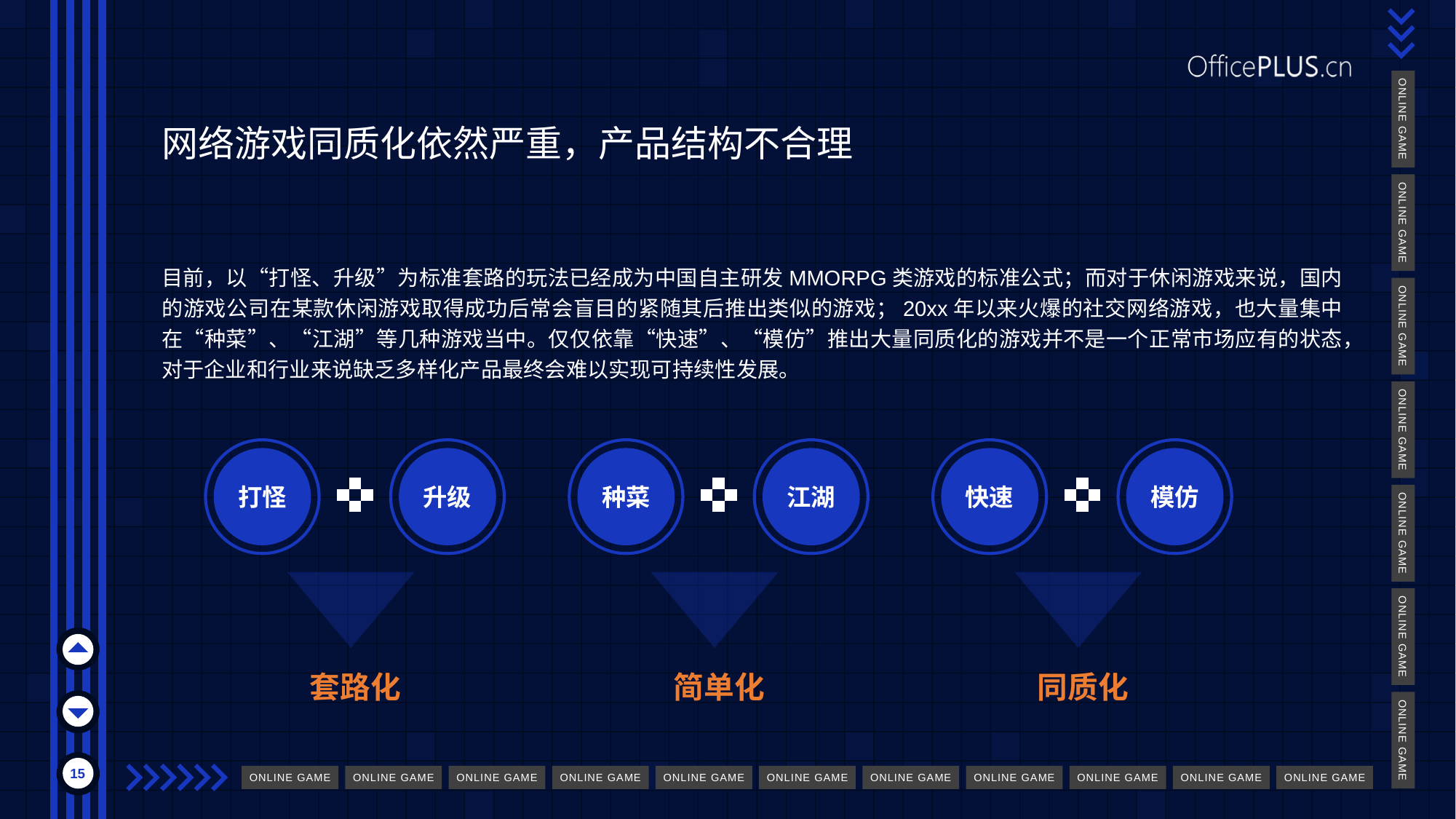

# 网络游戏同质化依然严重，产品结构不合理
目前，以“打怪、升级”为标准套路的玩法已经成为中国自主研发MMORPG类游戏的标准公式；而对于休闲游戏来说，国内的游戏公司在某款休闲游戏取得成功后常会盲目的紧随其后推出类似的游戏；20xx年以来火爆的社交网络游戏，也大量集中在“种菜”、“江湖”等几种游戏当中。仅仅依靠“快速”、“模仿”推出大量同质化的游戏并不是一个正常市场应有的状态，对于企业和行业来说缺乏多样化产品最终会难以实现可持续性发展。

打怪

升级

种菜

江湖

快速

模仿

套路化
简单化
同质化